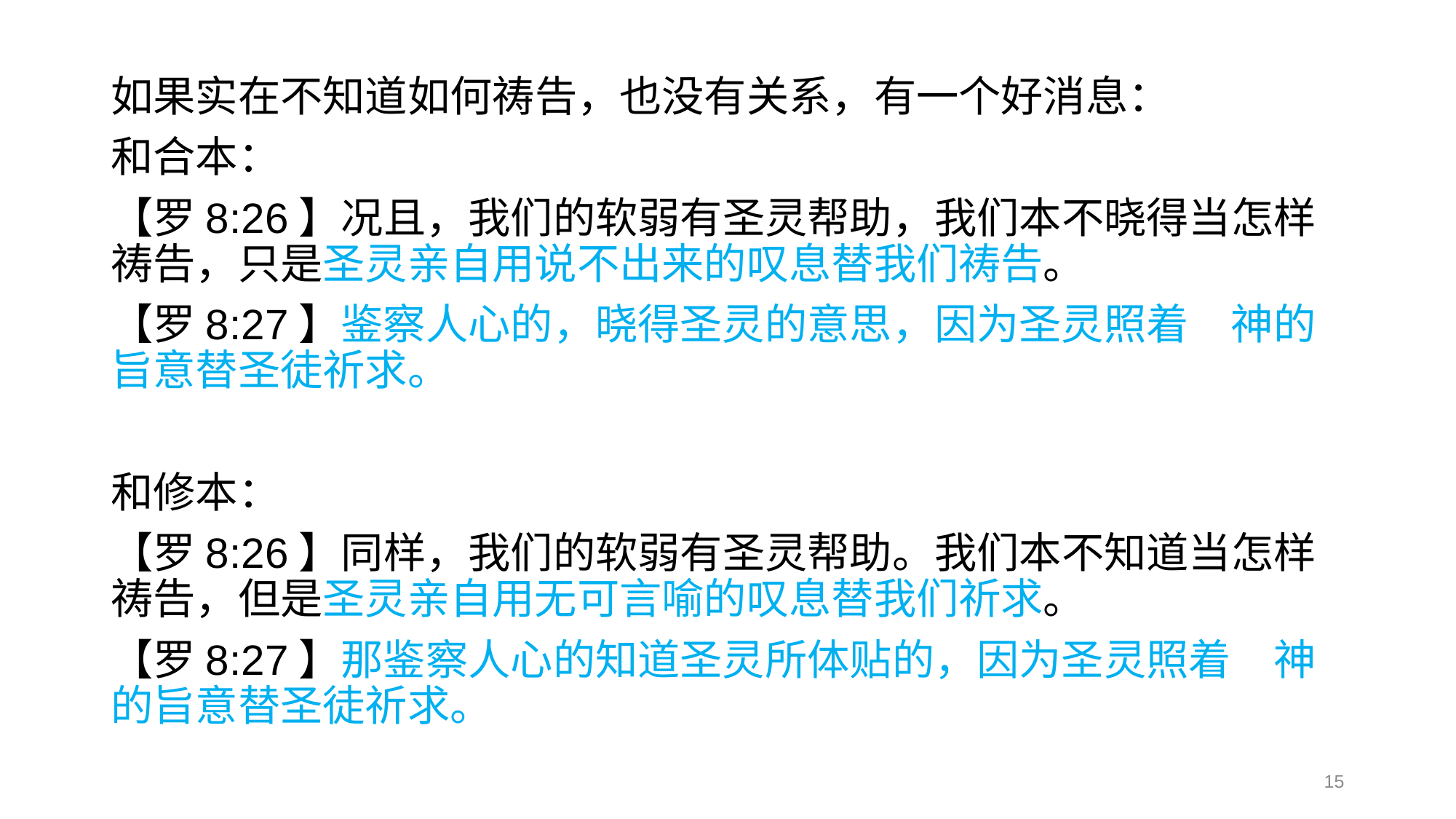

如果实在不知道如何祷告，也没有关系，有一个好消息：
和合本：
【罗8:26】况且，我们的软弱有圣灵帮助，我们本不晓得当怎样祷告，只是圣灵亲自用说不出来的叹息替我们祷告。
【罗8:27】鉴察人心的，晓得圣灵的意思，因为圣灵照着　神的旨意替圣徒祈求。

和修本：
【罗8:26】同样，我们的软弱有圣灵帮助。我们本不知道当怎样祷告，但是圣灵亲自用无可言喻的叹息替我们祈求。
【罗8:27】那鉴察人心的知道圣灵所体贴的，因为圣灵照着　神的旨意替圣徒祈求。

15